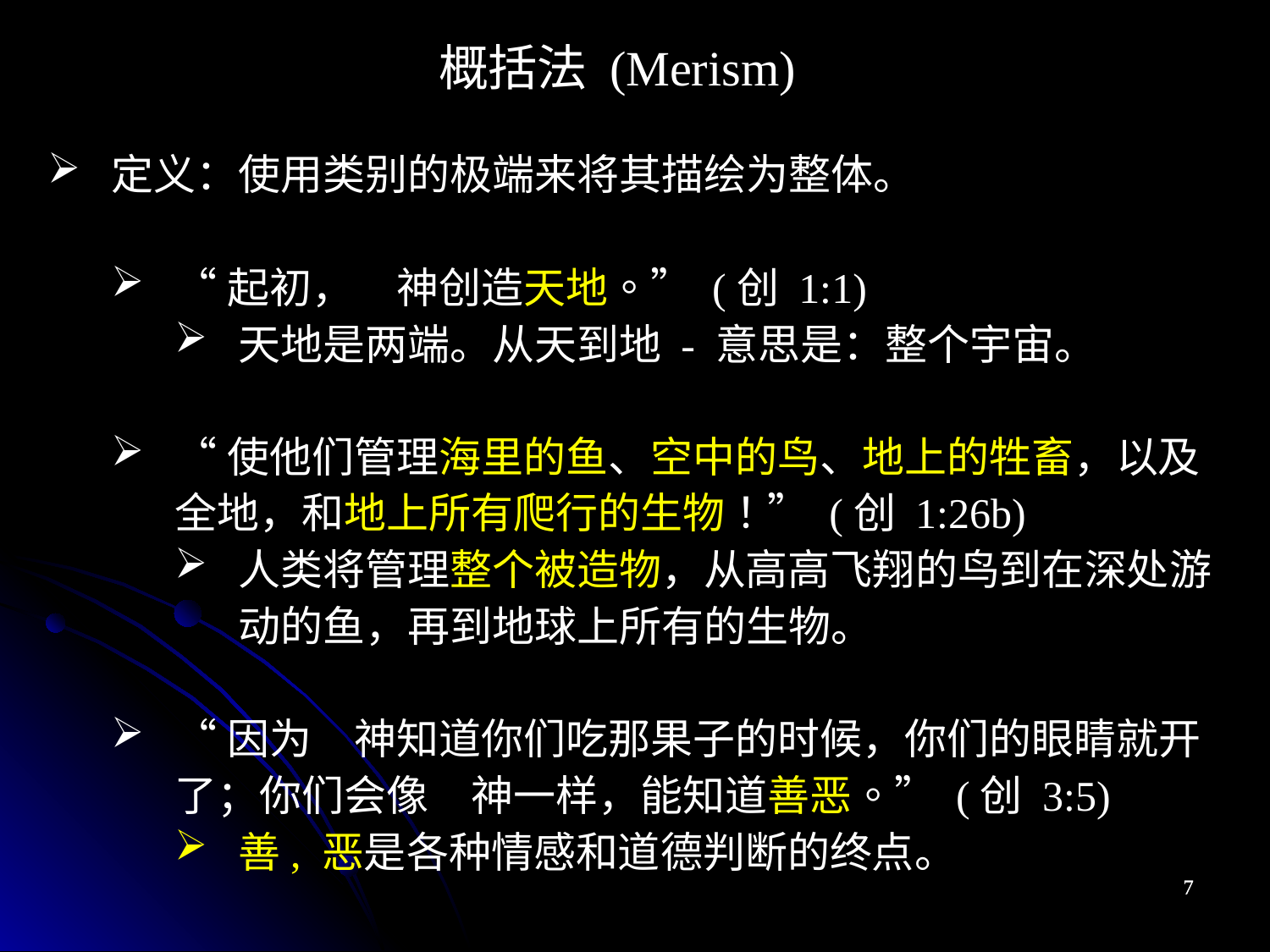

概括法 (Merism)
定义：使用类别的极端来将其描绘为整体。

“起初，　神创造天地。” (创 1:1)
天地是两端。从天到地 - 意思是：整个宇宙。

“使他们管理海里的鱼、空中的鸟、地上的牲畜，以及全地，和地上所有爬行的生物！” (创 1:26b)
人类将管理整个被造物，从高高飞翔的鸟到在深处游动的鱼，再到地球上所有的生物。

“因为　神知道你们吃那果子的时候，你们的眼睛就开了；你们会像　神一样，能知道善恶。” (创 3:5)
善, 恶是各种情感和道德判断的终点。
7
7